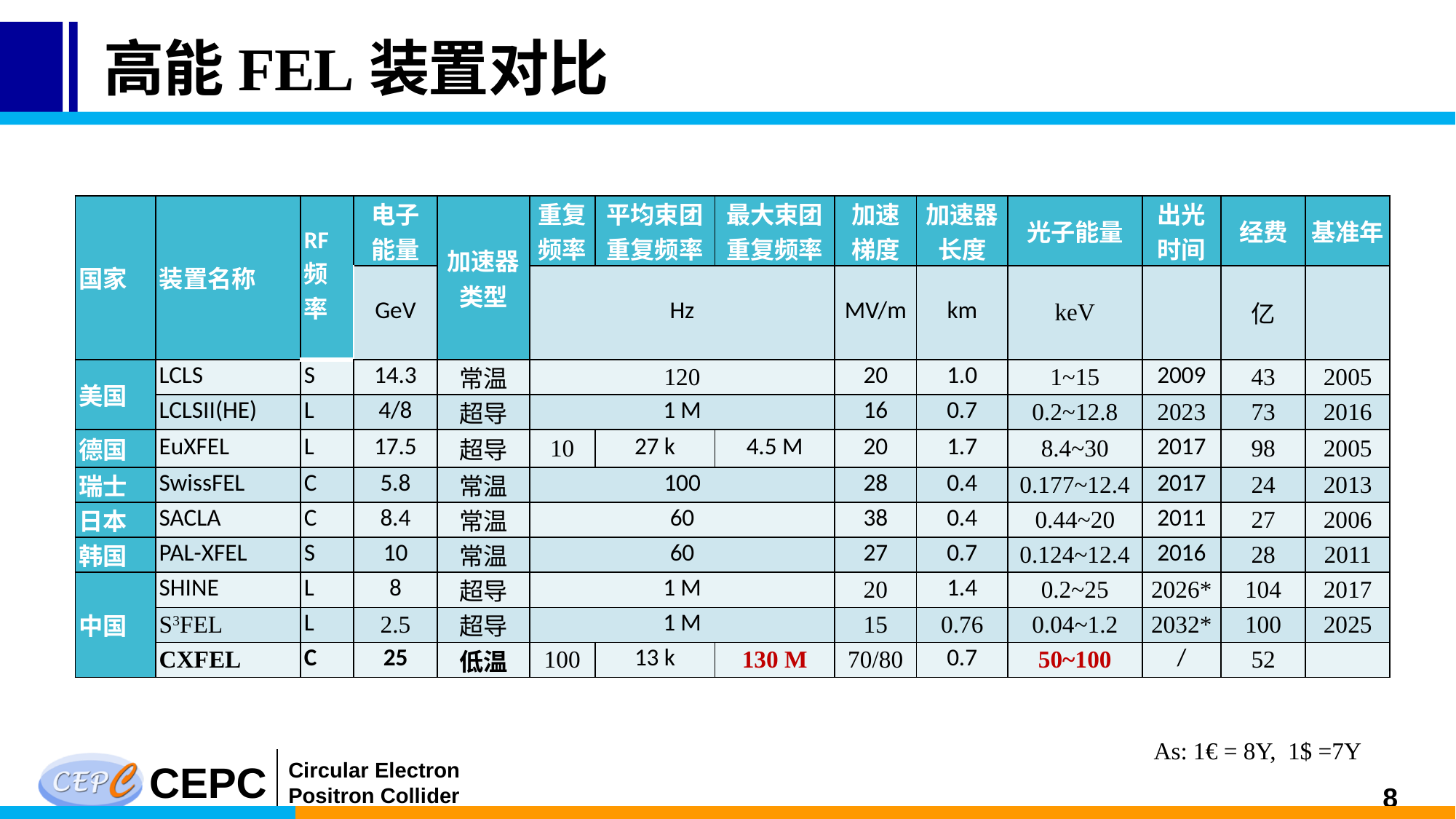

# 高能FEL装置对比
| 国家 | 装置名称 | RF 频率 | 电子 能量 | 加速器 类型 | 重复 频率 | 平均束团 重复频率 | 最大束团 重复频率 | 加速 梯度 | 加速器 长度 | 光子能量 | 出光 时间 | 经费 | 基准年 |
| --- | --- | --- | --- | --- | --- | --- | --- | --- | --- | --- | --- | --- | --- |
|  |  |  | GeV |  | Hz | Hz | Hz | MV/m | km | keV |  | 亿 |  |
| 美国 | LCLS | S | 14.3 | 常温 | 120 | 120 | 120 | 20 | 1.0 | 1~15 | 2009 | 43 | 2005 |
|  | LCLSII(HE) | L | 4/8 | 超导 | 1 M | 1 M | 1 M | 16 | 0.7 | 0.2~12.8 | 2023 | 73 | 2016 |
| 德国 | EuXFEL | L | 17.5 | 超导 | 10 | 27 k | 4.5 M | 20 | 1.7 | 8.4~30 | 2017 | 98 | 2005 |
| 瑞士 | SwissFEL | C | 5.8 | 常温 | 100 | 100 | 100 | 28 | 0.4 | 0.177~12.4 | 2017 | 24 | 2013 |
| 日本 | SACLA | C | 8.4 | 常温 | 60 | 60 | 60 | 38 | 0.4 | 0.44~20 | 2011 | 27 | 2006 |
| 韩国 | PAL-XFEL | S | 10 | 常温 | 60 | 60 | 60 | 27 | 0.7 | 0.124~12.4 | 2016 | 28 | 2011 |
| 中国 | SHINE | L | 8 | 超导 | 1 M | 1 M | 1 M | 20 | 1.4 | 0.2~25 | 2026\* | 104 | 2017 |
|  | S3FEL | L | 2.5 | 超导 | 1 M |  |  | 15 | 0.76 | 0.04~1.2 | 2032\* | 100 | 2025 |
|  | CXFEL | C | 25 | 低温 | 100 | 13 k | 130 M | 70/80 | 0.7 | 50~100 | / | 52 |  |
需要说明，不同装置的价格包括内容不完全一致，如是否含人工费
As: 1€ = 8Y,  1$ =7Y